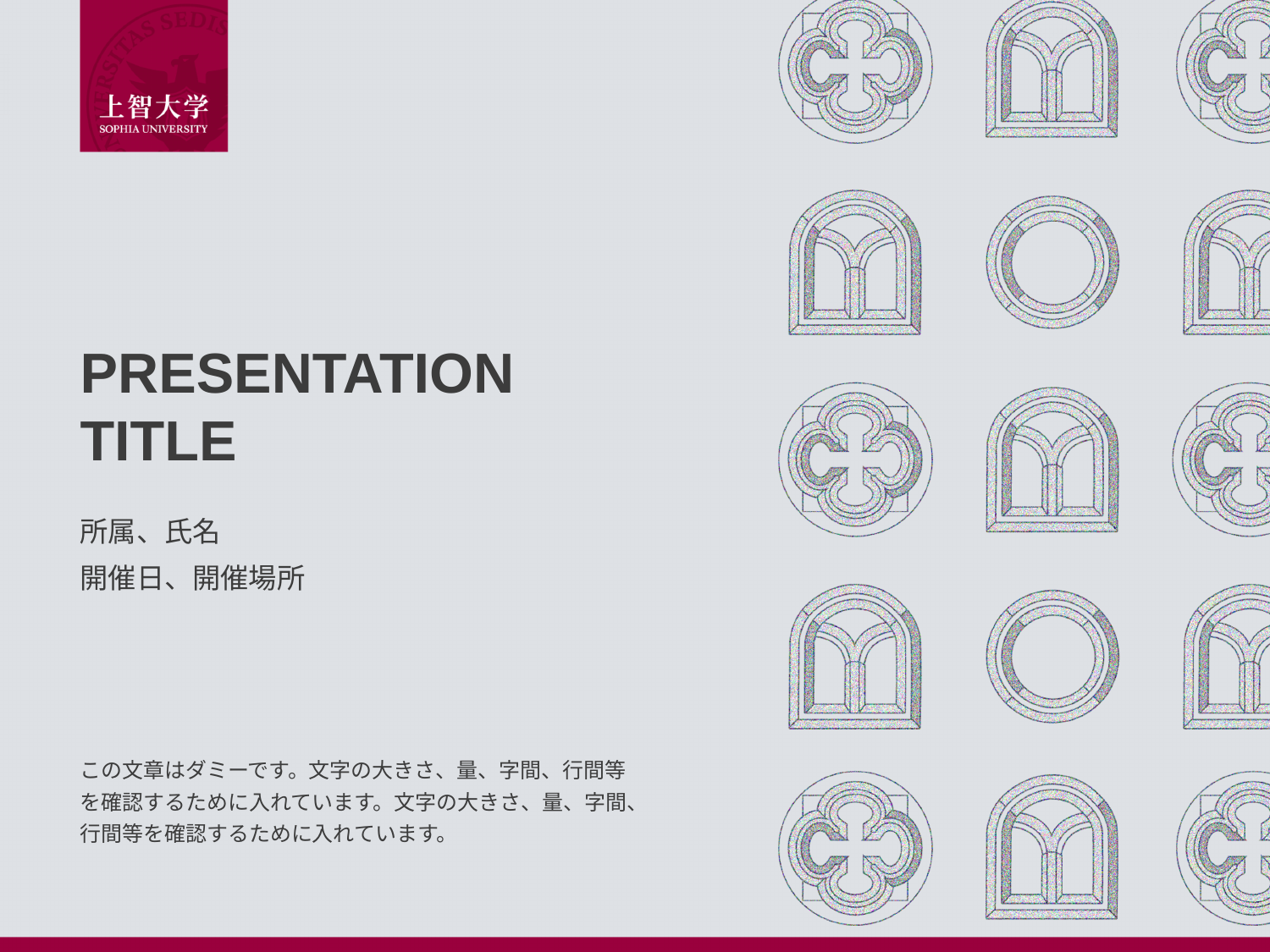

# PRESENTATION TITLE
所属、氏名
開催日、開催場所
この文章はダミーです。文字の大きさ、量、字間、行間等を確認するために入れています。文字の大きさ、量、字間、行間等を確認するために入れています。